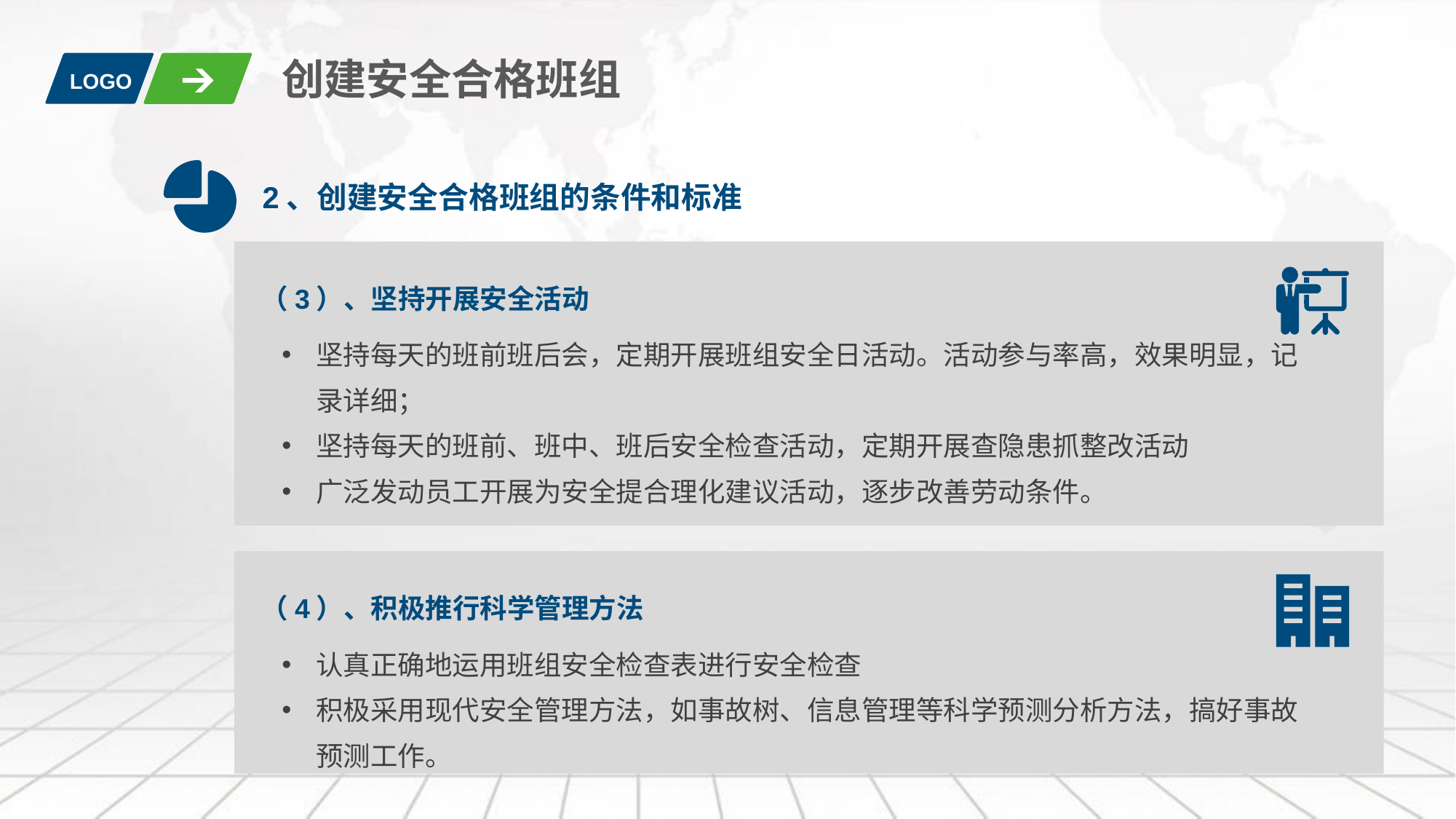

创建安全合格班组

LOGO

2、创建安全合格班组的条件和标准

（3）、坚持开展安全活动
坚持每天的班前班后会，定期开展班组安全日活动。活动参与率高，效果明显，记录详细；
坚持每天的班前、班中、班后安全检查活动，定期开展查隐患抓整改活动
广泛发动员工开展为安全提合理化建议活动，逐步改善劳动条件。

（4）、积极推行科学管理方法
认真正确地运用班组安全检查表进行安全检查
积极采用现代安全管理方法，如事故树、信息管理等科学预测分析方法，搞好事故预测工作。